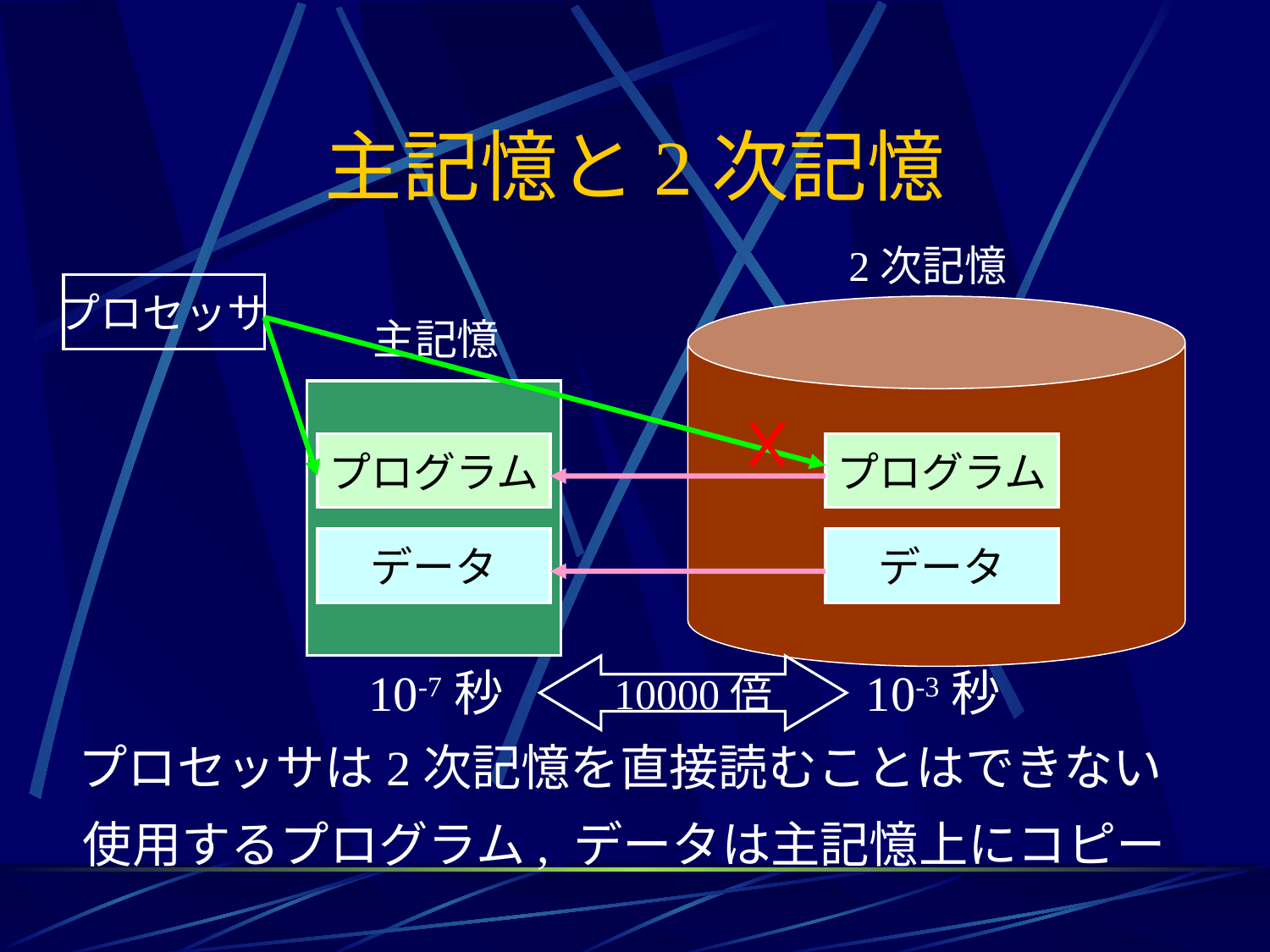

# 主記憶と2次記憶
2次記憶
プロセッサ

主記憶

プログラム

プログラム
データ

データ
10-7秒
10-3秒
10000倍
プロセッサは2次記憶を直接読むことはできない
使用するプログラム, データは主記憶上にコピー